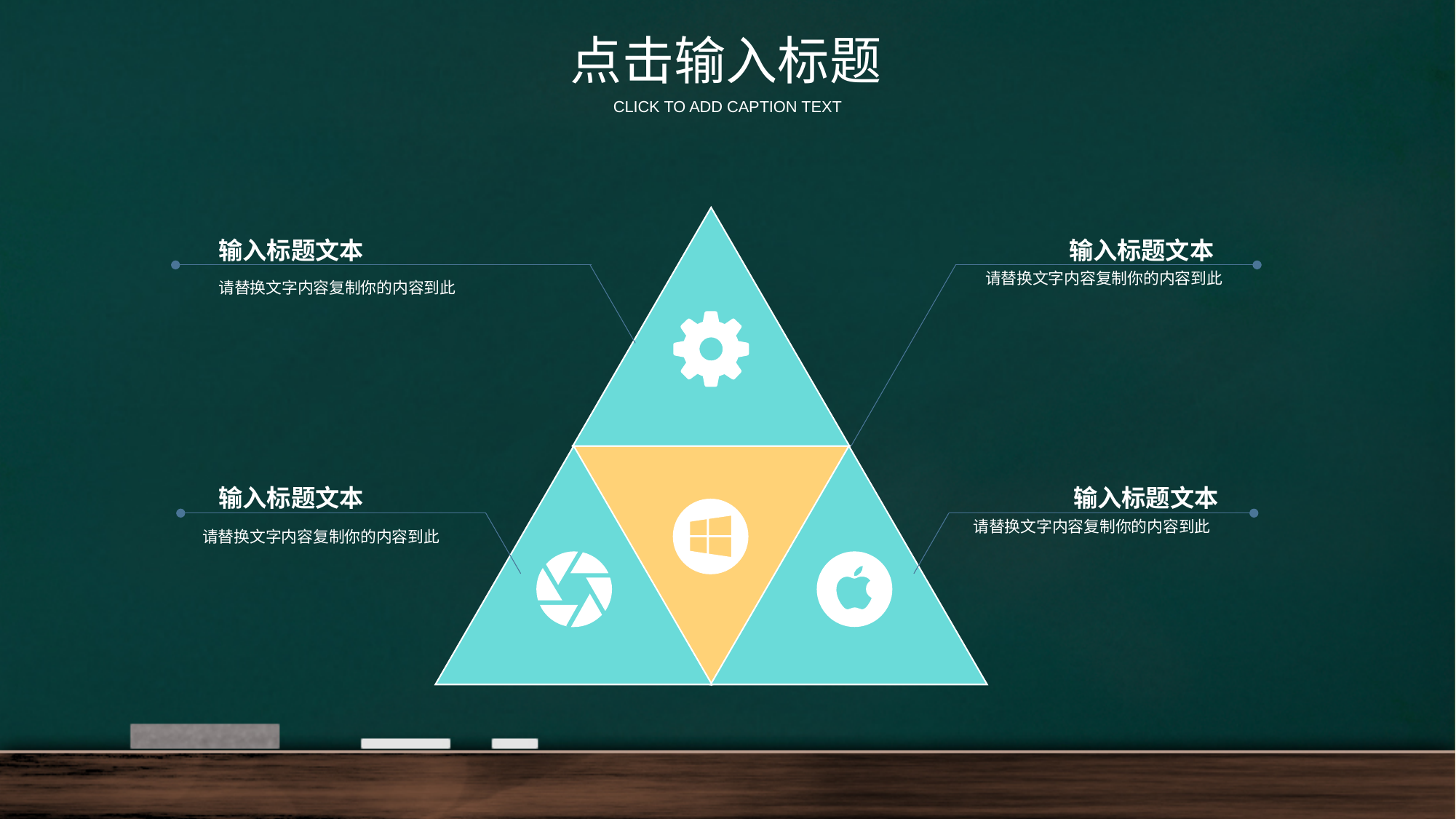

点击输入标题
CLICK TO ADD CAPTION TEXT

输入标题文本
请替换文字内容复制你的内容到此

输入标题文本
请替换文字内容复制你的内容到此

输入标题文本
请替换文字内容复制你的内容到此

输入标题文本
请替换文字内容复制你的内容到此